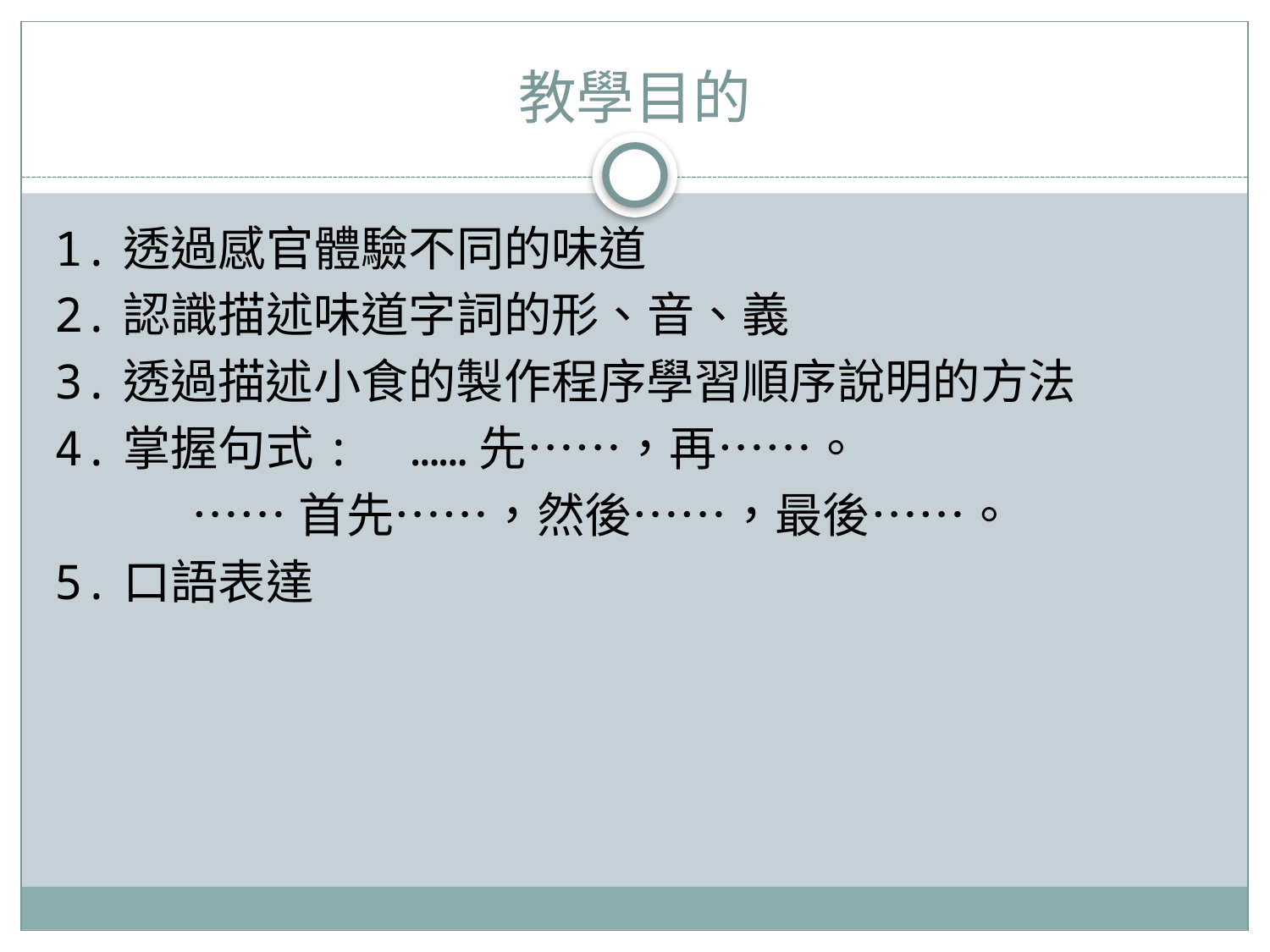

# 教學目的
1.透過感官體驗不同的味道
2.認識描述味道字詞的形、音、義
3.透過描述小食的製作程序學習順序說明的方法
4.掌握句式:  ……先……，再……。
             ……首先……，然後……，最後……。
5.口語表達